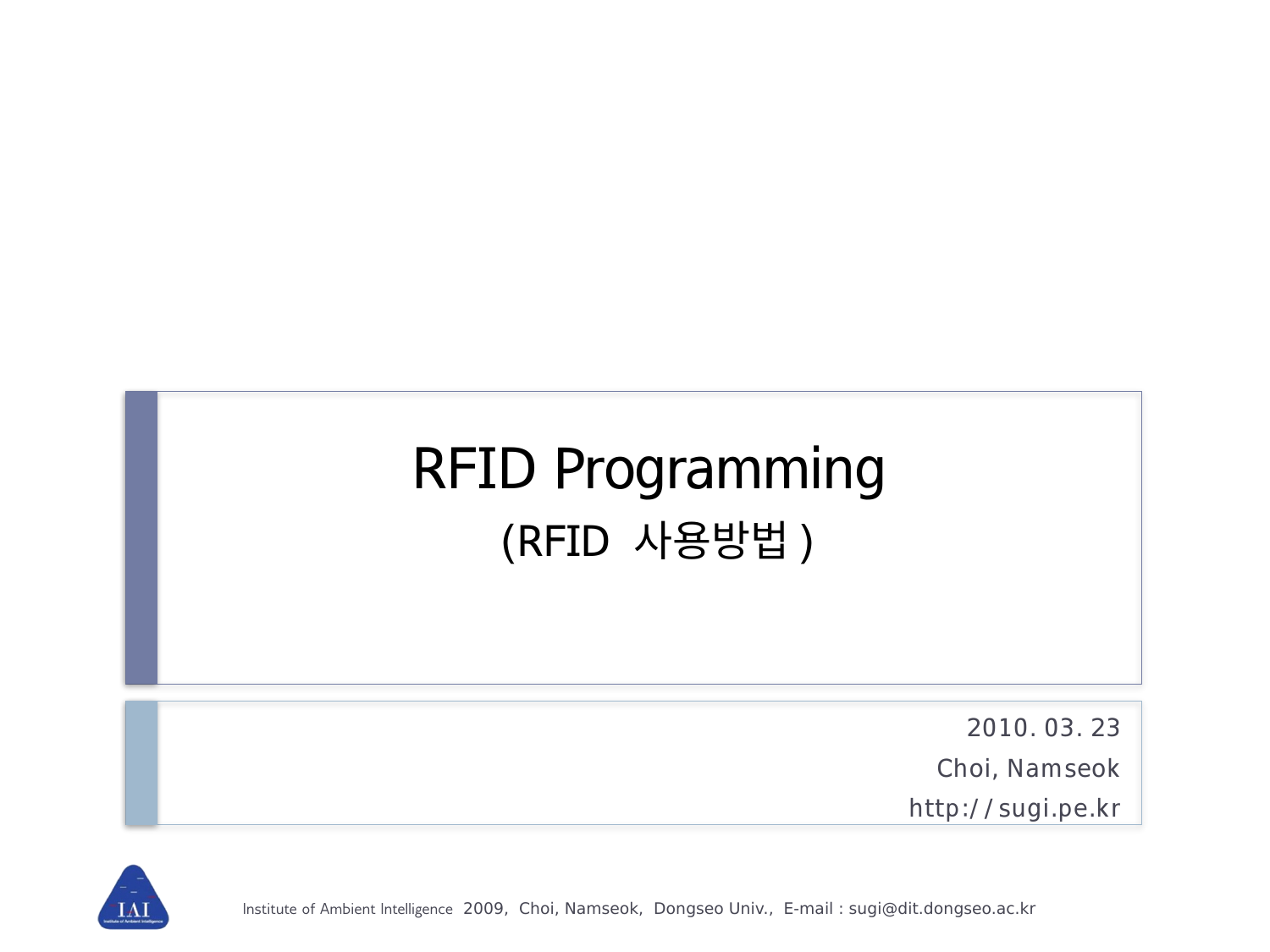

# RFID Programming (RFID 사용방법)
2010. 03. 23
Choi, Namseok
http://sugi.pe.kr